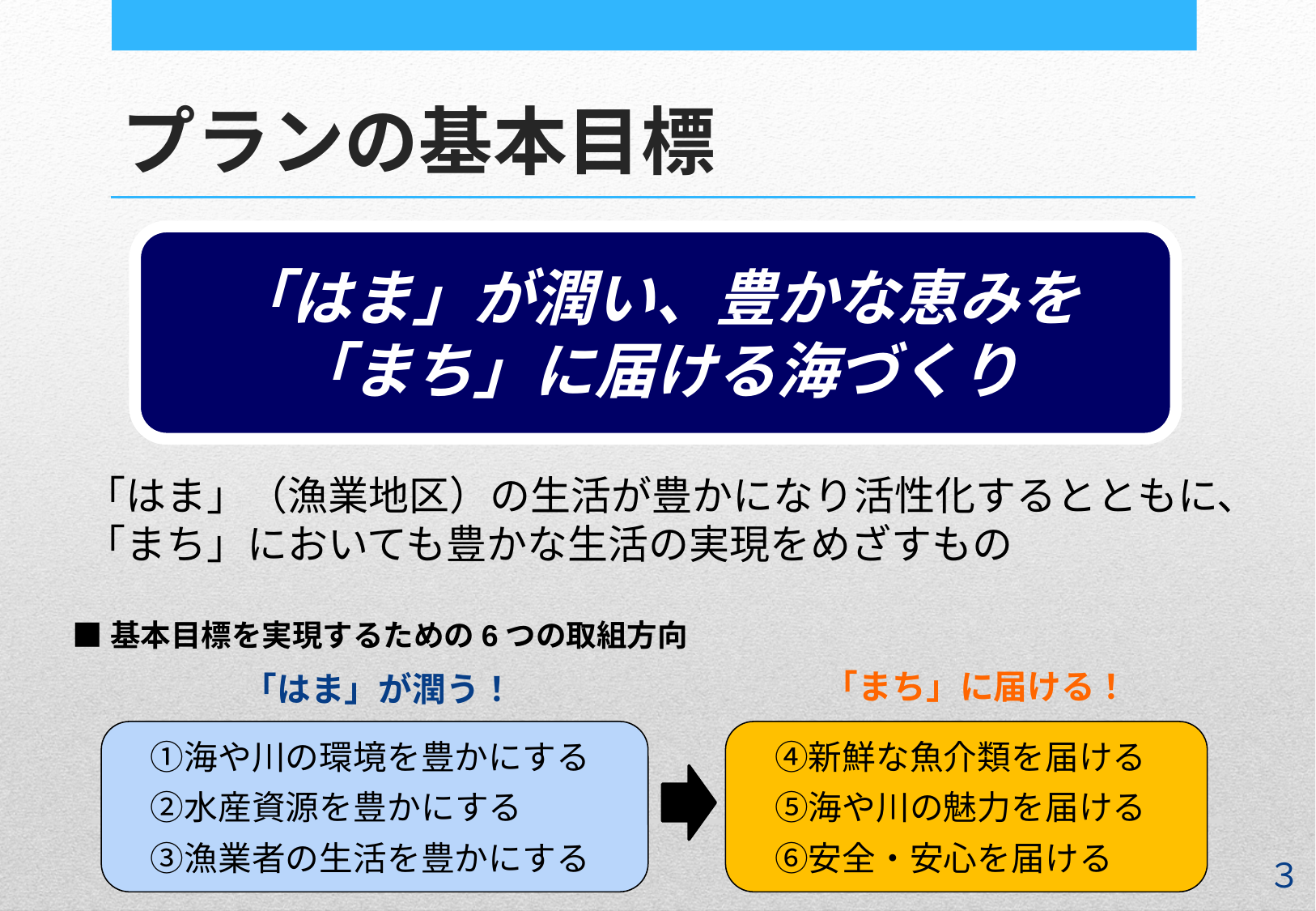

# プランの基本目標
「はま」が潤い、豊かな恵みを
「まち」に届ける海づくり
「はま」（漁業地区）の生活が豊かになり活性化するとともに、
「まち」においても豊かな生活の実現をめざすもの
■基本目標を実現するための6つの取組方向
「まち」に届ける！
「はま」が潤う！
　①海や川の環境を豊かにする
　②水産資源を豊かにする
　③漁業者の生活を豊かにする
　④新鮮な魚介類を届ける
　⑤海や川の魅力を届ける
　⑥安全・安心を届ける

３